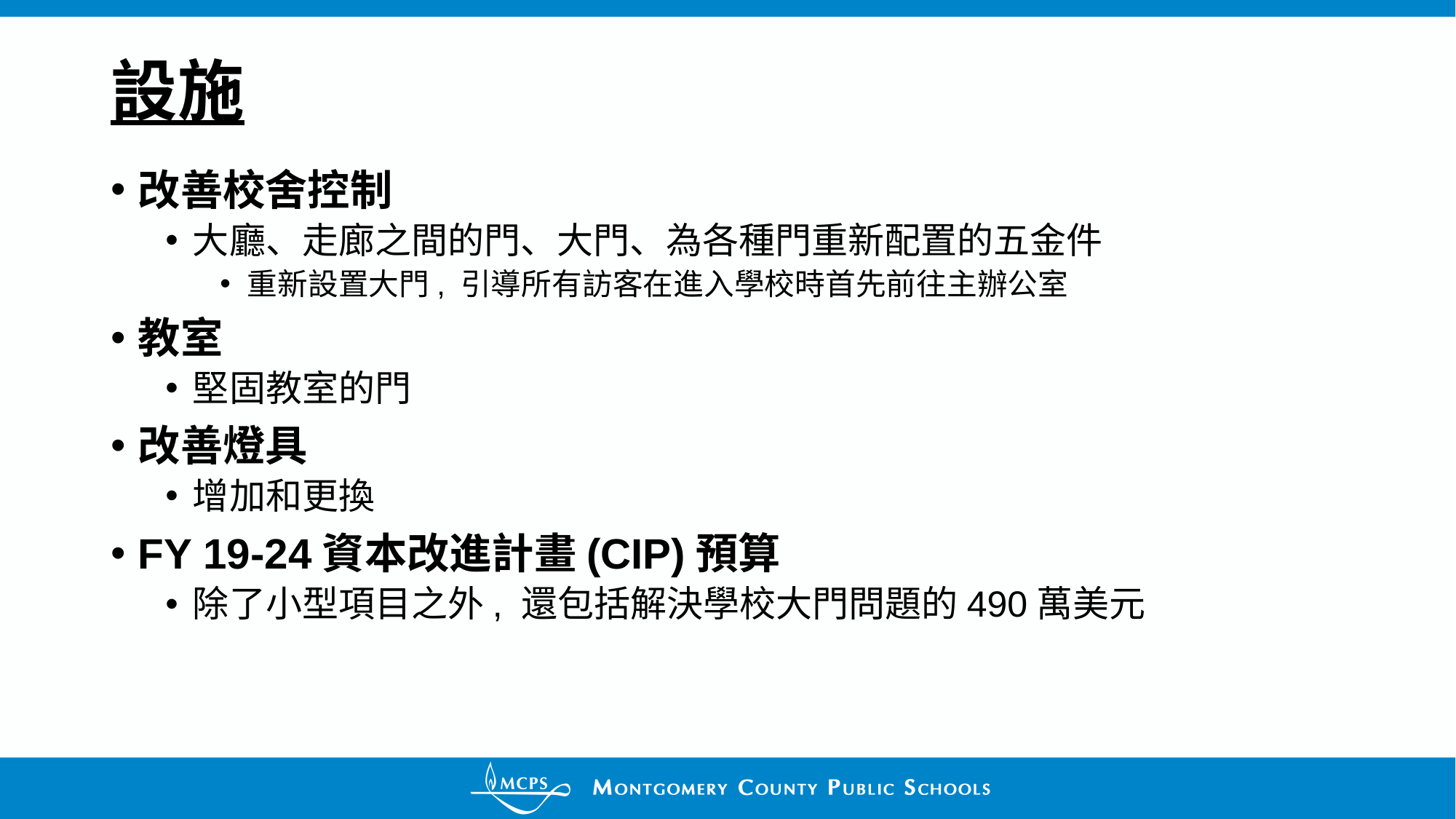

# 設施
改善校舍控制
大廳、走廊之間的門、大門、為各種門重新配置的五金件
重新設置大門, 引導所有訪客在進入學校時首先前往主辦公室
教室
堅固教室的門
改善燈具
增加和更換
FY 19-24資本改進計畫(CIP)預算
除了小型項目之外, 還包括解決學校大門問題的490萬美元